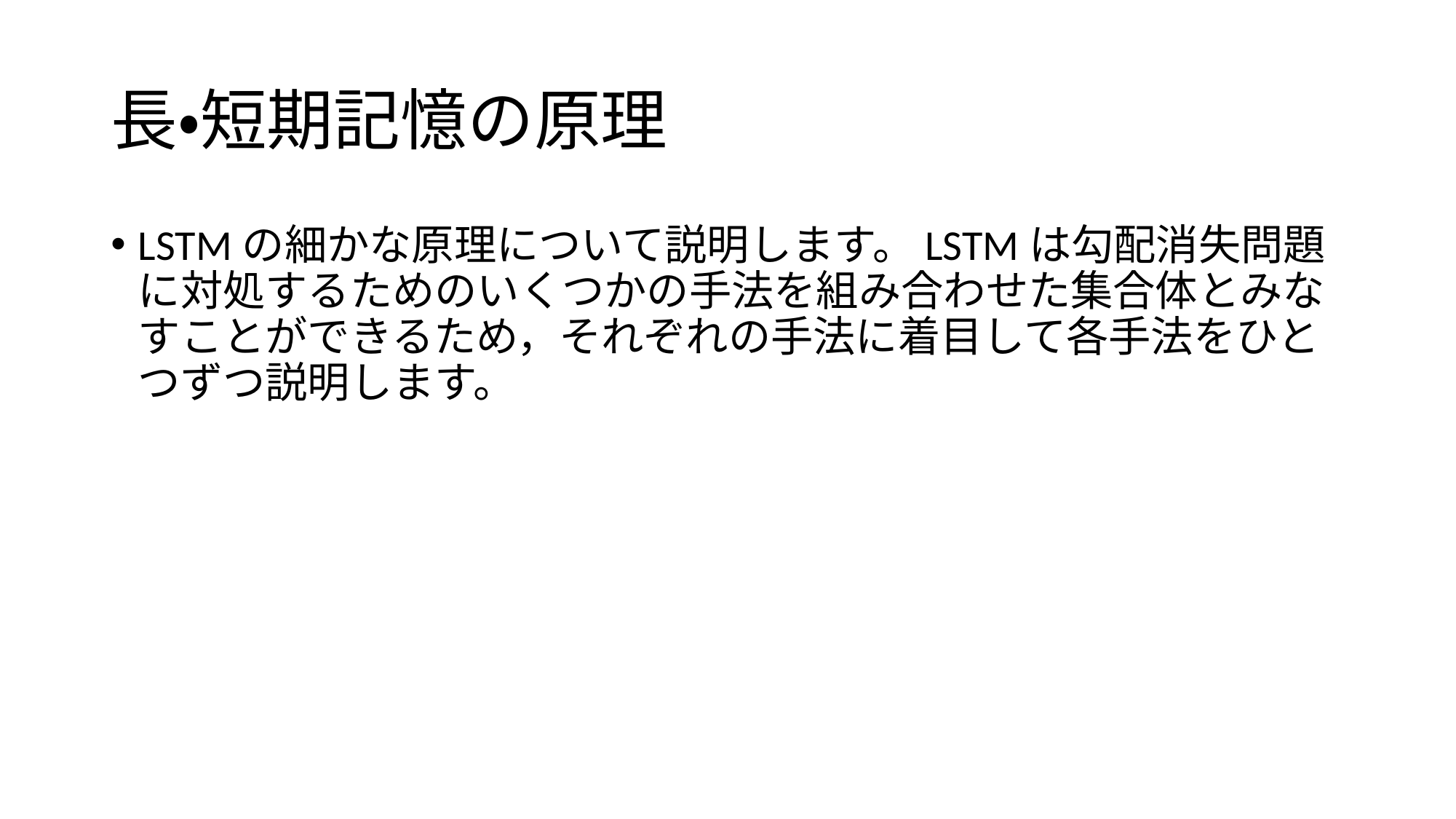

# 長・短期記憶の原理
LSTMの細かな原理について説明します。LSTMは勾配消失問題に対処するためのいくつかの手法を組み合わせた集合体とみなすことができるため，それぞれの手法に着目して各手法をひとつずつ説明します。